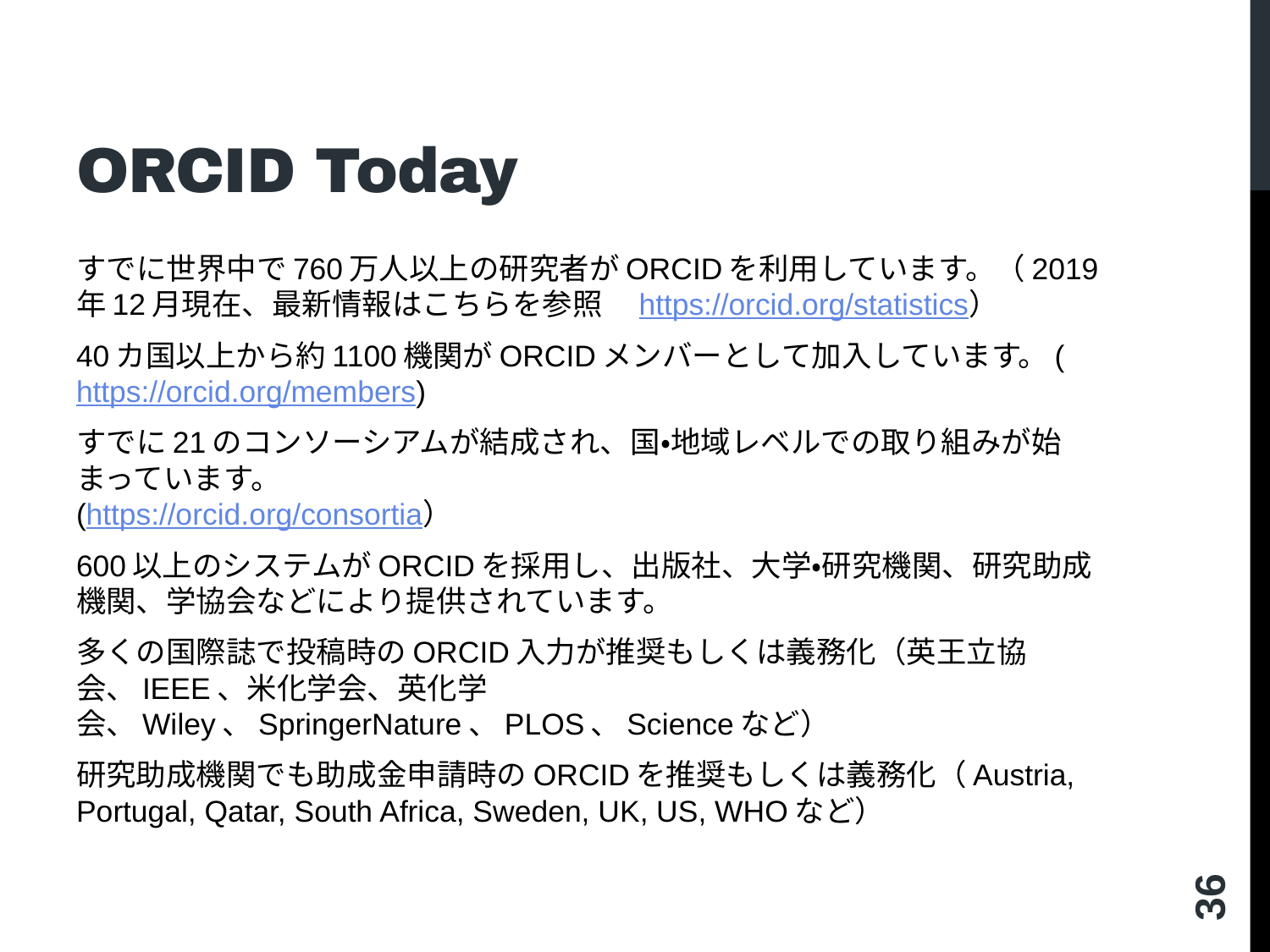

# ORCID Today
すでに世界中で760万人以上の研究者がORCIDを利用しています。（2019年12月現在、最新情報はこちらを参照　https://orcid.org/statistics）
40カ国以上から約1100機関がORCIDメンバーとして加入しています。(https://orcid.org/members)
すでに21のコンソーシアムが結成され、国・地域レベルでの取り組みが始まっています。
(https://orcid.org/consortia）
600以上のシステムがORCIDを採用し、出版社、大学・研究機関、研究助成機関、学協会などにより提供されています。
多くの国際誌で投稿時のORCID入力が推奨もしくは義務化（英王立協会、IEEE、米化学会、英化学会、Wiley、SpringerNature、PLOS、Scienceなど）
研究助成機関でも助成金申請時のORCIDを推奨もしくは義務化（Austria, Portugal, Qatar, South Africa, Sweden, UK, US, WHOなど）

36